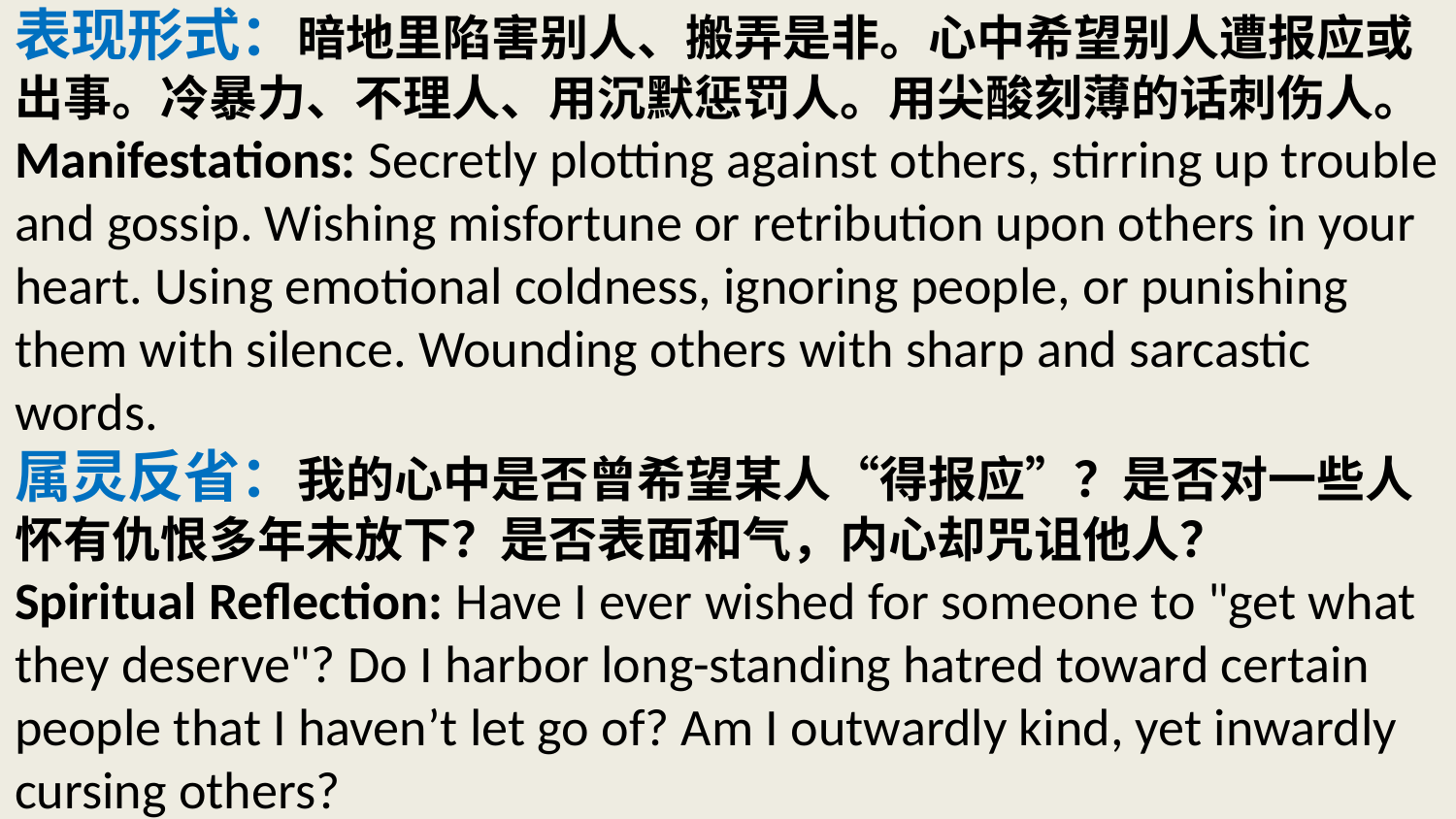

# 表现形式：暗地里陷害别人、搬弄是非。心中希望别人遭报应或出事。冷暴力、不理人、用沉默惩罚人。用尖酸刻薄的话刺伤人。 Manifestations: Secretly plotting against others, stirring up trouble and gossip. Wishing misfortune or retribution upon others in your heart. Using emotional coldness, ignoring people, or punishing them with silence. Wounding others with sharp and sarcastic words. 属灵反省：我的心中是否曾希望某人“得报应”？是否对一些人怀有仇恨多年未放下？是否表面和气，内心却咒诅他人？ Spiritual Reflection: Have I ever wished for someone to "get what they deserve"? Do I harbor long-standing hatred toward certain people that I haven’t let go of? Am I outwardly kind, yet inwardly cursing others?